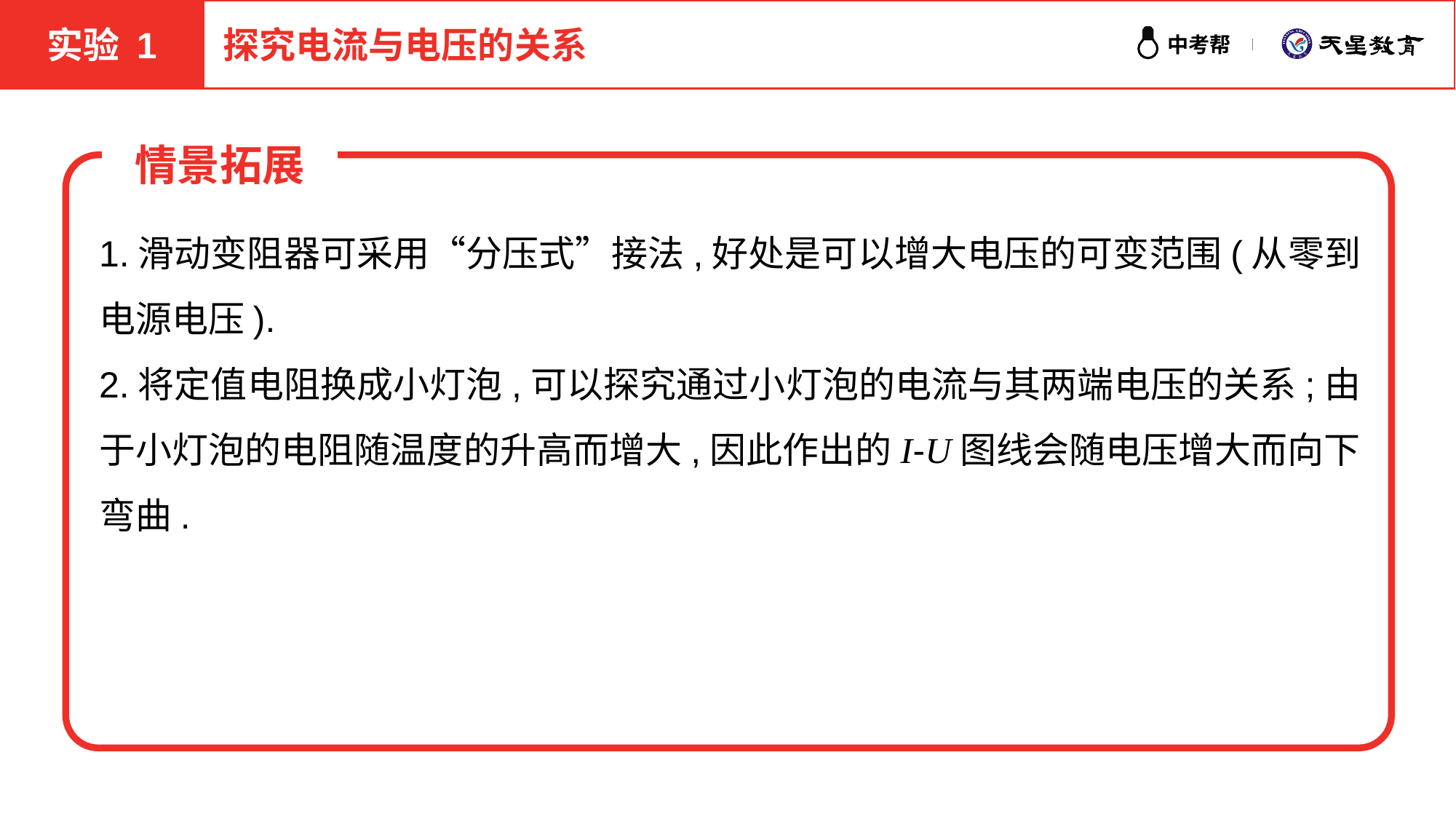

实验 1
探究电流与电压的关系
情景拓展

1.滑动变阻器可采用“分压式”接法,好处是可以增大电压的可变范围(从零到电源电压).
2.将定值电阻换成小灯泡,可以探究通过小灯泡的电流与其两端电压的关系;由于小灯泡的电阻随温度的升高而增大,因此作出的I-U图线会随电压增大而向下弯曲.